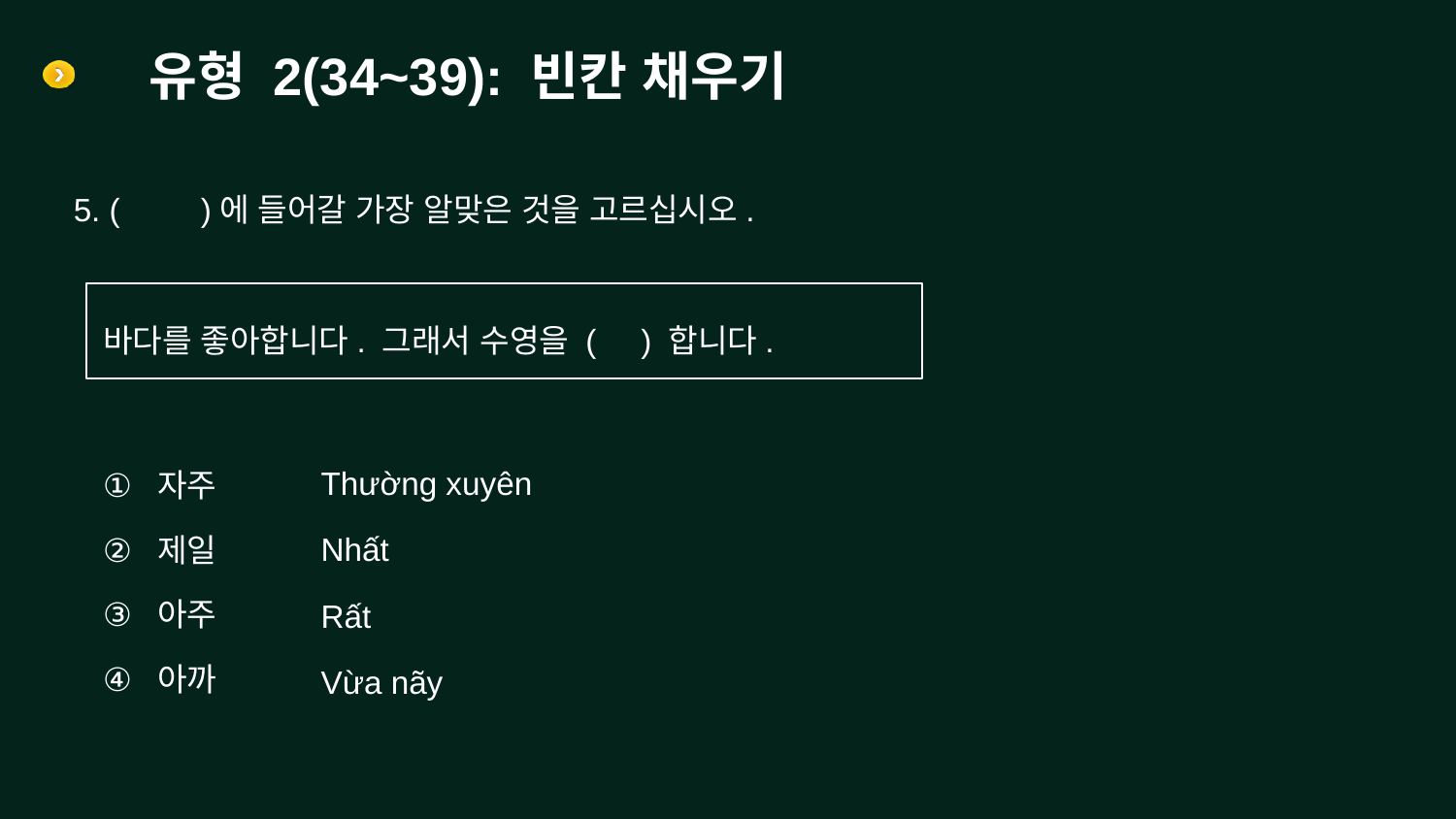

# 유형 2(34~39): 빈칸 채우기
5. (         )에 들어갈 가장 알맞은 것을 고르십시오.
바다를 좋아합니다. 그래서 수영을 (     ) 합니다.
자주
제일
아주
아까
Thường xuyên
Nhất
Rất
Vừa nãy